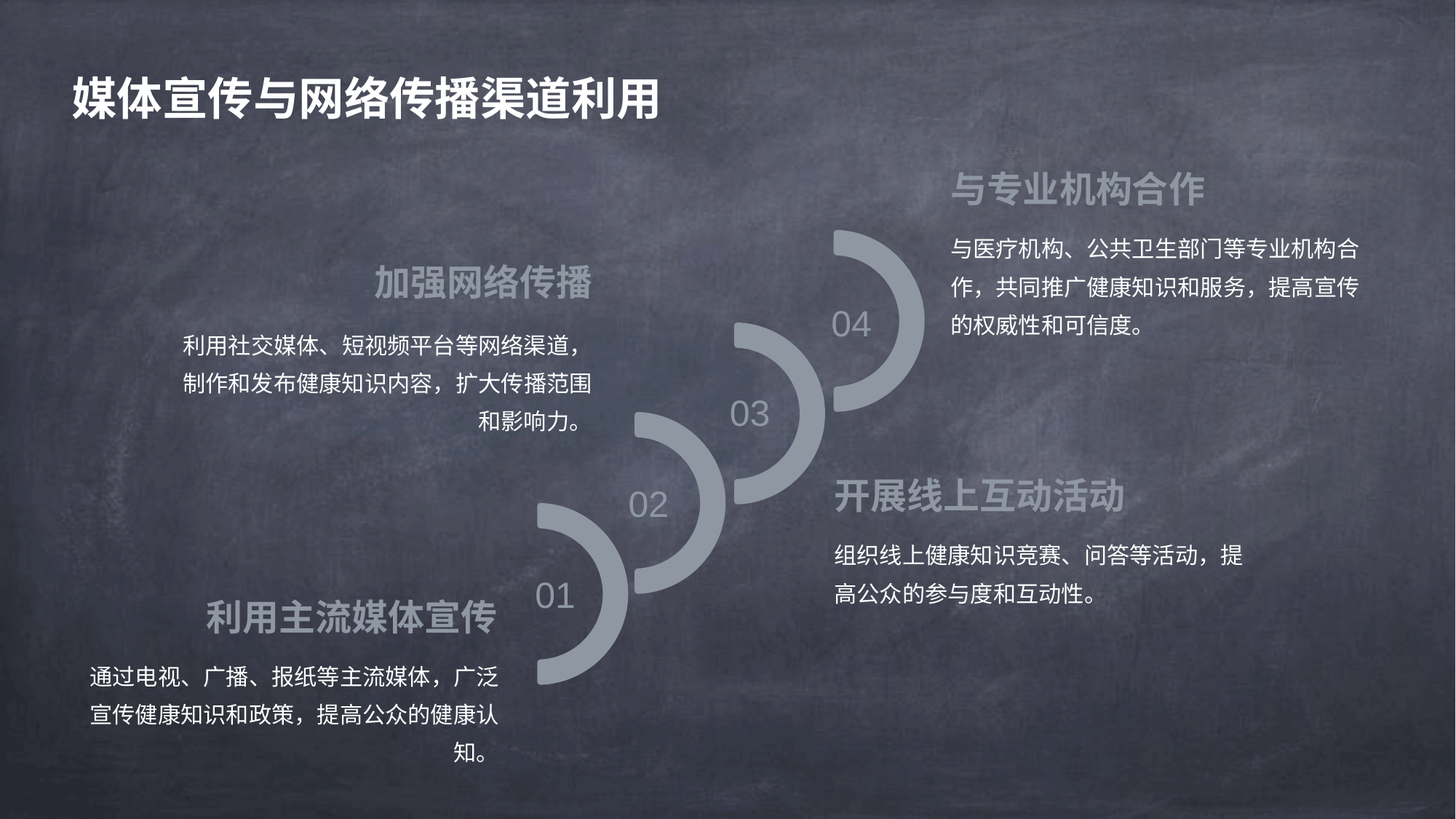

媒体宣传与网络传播渠道利用
与专业机构合作
与医疗机构、公共卫生部门等专业机构合作，共同推广健康知识和服务，提高宣传的权威性和可信度。

加强网络传播
04
利用社交媒体、短视频平台等网络渠道，制作和发布健康知识内容，扩大传播范围和影响力。

03

开展线上互动活动
02

组织线上健康知识竞赛、问答等活动，提高公众的参与度和互动性。
01
利用主流媒体宣传
通过电视、广播、报纸等主流媒体，广泛宣传健康知识和政策，提高公众的健康认知。